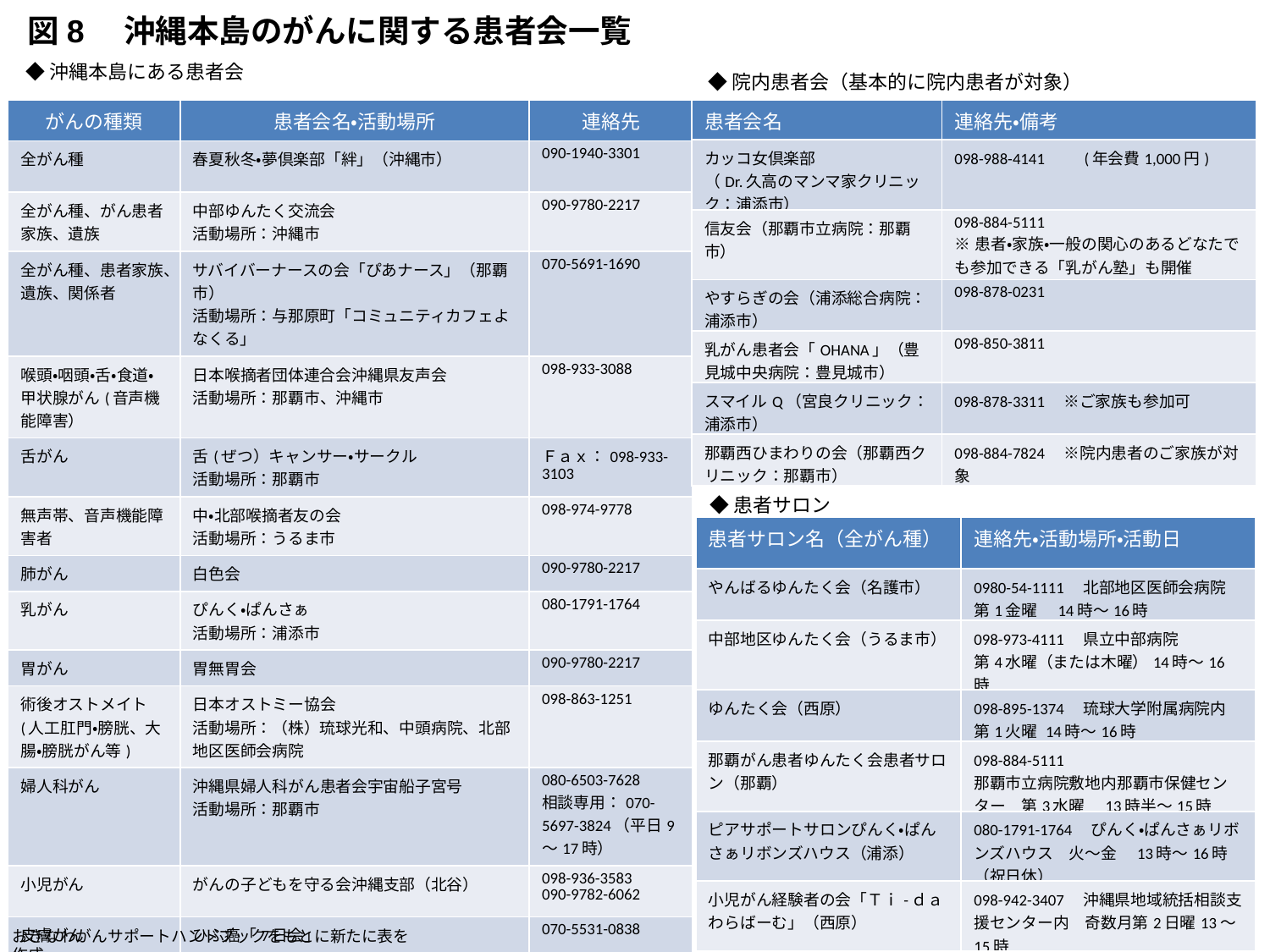

図8　沖縄本島のがんに関する患者会一覧
◆沖縄本島にある患者会
◆院内患者会（基本的に院内患者が対象）
| がんの種類 | 患者会名・活動場所 | 連絡先 |
| --- | --- | --- |
| 全がん種 | 春夏秋冬・夢倶楽部「絆」（沖縄市） | 090-1940-3301 |
| 全がん種、がん患者家族、遺族 | 中部ゆんたく交流会 活動場所：沖縄市 | 090-9780-2217 |
| 全がん種、患者家族、遺族、関係者 | サバイバーナースの会「ぴあナース」（那覇市） 活動場所：与那原町「コミュニティカフェよなくる」 | 070-5691-1690 |
| 喉頭・咽頭・舌・食道・甲状腺がん(音声機能障害） | 日本喉摘者団体連合会沖縄県友声会 活動場所：那覇市、沖縄市 | 098-933-3088 |
| 舌がん | 舌(ぜつ）キャンサー・サークル 活動場所：那覇市 | Ｆａｘ：098-933-3103 |
| 無声帯、音声機能障害者 | 中・北部喉摘者友の会 活動場所：うるま市 | 098-974-9778 |
| 肺がん | 白色会 | 090-9780-2217 |
| 乳がん | ぴんく・ぱんさぁ 活動場所：浦添市 | 080-1791-1764 |
| 胃がん | 胃無胃会 | 090-9780-2217 |
| 術後オストメイト(人工肛門・膀胱、大腸・膀胱がん等) | 日本オストミー協会 活動場所：（株）琉球光和、中頭病院、北部地区医師会病院 | 098-863-1251 |
| 婦人科がん | 沖縄県婦人科がん患者会宇宙船子宮号 活動場所：那覇市 | 080-6503-7628 相談専用：070-5697-3824（平日9～17時） |
| 小児がん | がんの子どもを守る会沖縄支部（北谷） | 098-936-3583 090-9782-6062 |
| 皮膚がん | ひふ癌「7日会」 | 070-5531-0838 |
| 悪性リンパ腫 | グループネクサス沖縄支部 活動場所：那覇市立病院 | 090-5934-6796 |
| 多発性骨髄腫 | 多発性骨髄腫おきなわ患者の会 | 090-3895-6520 (火～木：10～17時) |
| 患者会名 | 連絡先・備考 |
| --- | --- |
| カッコ女倶楽部 （Dr.久高のマンマ家クリニック：浦添市） | 098-988-4141　　(年会費1,000円) |
| 信友会（那覇市立病院：那覇市） | 098-884-5111 ※患者・家族・一般の関心のあるどなたでも参加できる「乳がん塾」も開催 |
| やすらぎの会（浦添総合病院：浦添市） | 098-878-0231 |
| 乳がん患者会「OHANA」（豊見城中央病院：豊見城市） | 098-850-3811 |
| スマイルQ（宮良クリニック：浦添市） | 098-878-3311　※ご家族も参加可 |
| 那覇西ひまわりの会（那覇西クリニック：那覇市） | 098-884-7824　※院内患者のご家族が対象 |
◆患者サロン
| 患者サロン名（全がん種） | 連絡先・活動場所・活動日 |
| --- | --- |
| やんばるゆんたく会（名護市） | 0980-54-1111　北部地区医師会病院 第1金曜　14時～16時 |
| 中部地区ゆんたく会（うるま市） | 098-973-4111　県立中部病院 第4水曜（または木曜）14時～16時 |
| ゆんたく会（西原） | 098-895-1374　琉球大学附属病院内 第1火曜 14時～16時 |
| 那覇がん患者ゆんたく会患者サロン（那覇） | 098-884-5111　 那覇市立病院敷地内那覇市保健センター　第3水曜　13時半～15時 |
| ピアサポートサロンぴんく・ぱんさぁリボンズハウス（浦添） | 080-1791-1764　ぴんく・ぱんさぁリボンズハウス　火～金　13時～16時（祝日休） |
| 小児がん経験者の会「Ｔｉ-ｄａわらばーむ」（西原） | 098-942-3407　沖縄県地域統括相談支援センター内　奇数月第2日曜13～15時 |
| なまくまcafe | 070-5691-1690 コミュニティカフェよなくる第2日曜 14～16時 |
おきなわがんサポートハンドブックをもとに新たに表を作成